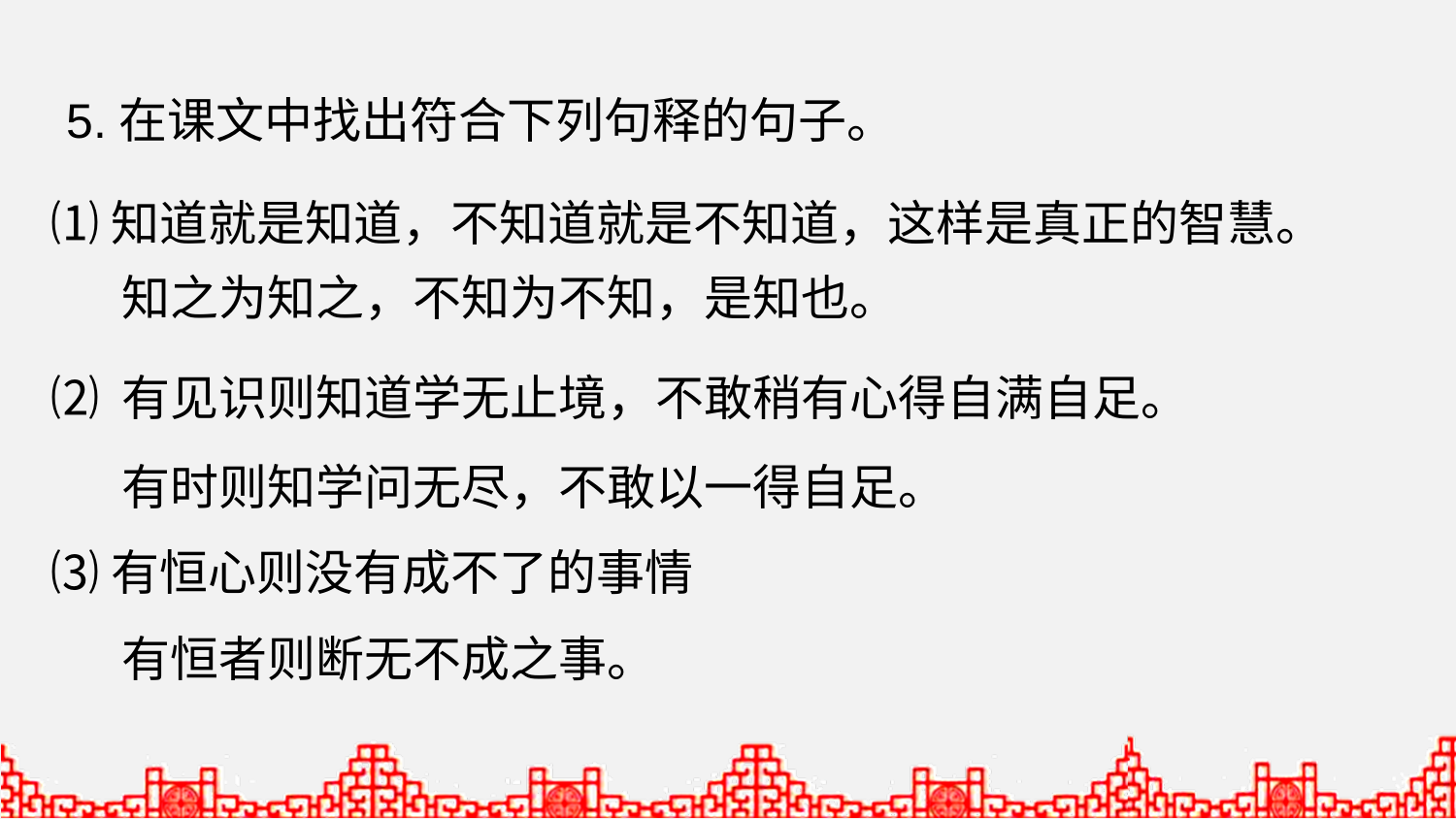

5.在课文中找出符合下列句释的句子。
⑴知道就是知道，不知道就是不知道，这样是真正的智慧。

⑵ 有见识则知道学无止境，不敢稍有心得自满自足。

⑶有恒心则没有成不了的事情

知之为知之，不知为不知，是知也。
有时则知学问无尽，不敢以一得自足。
有恒者则断无不成之事。